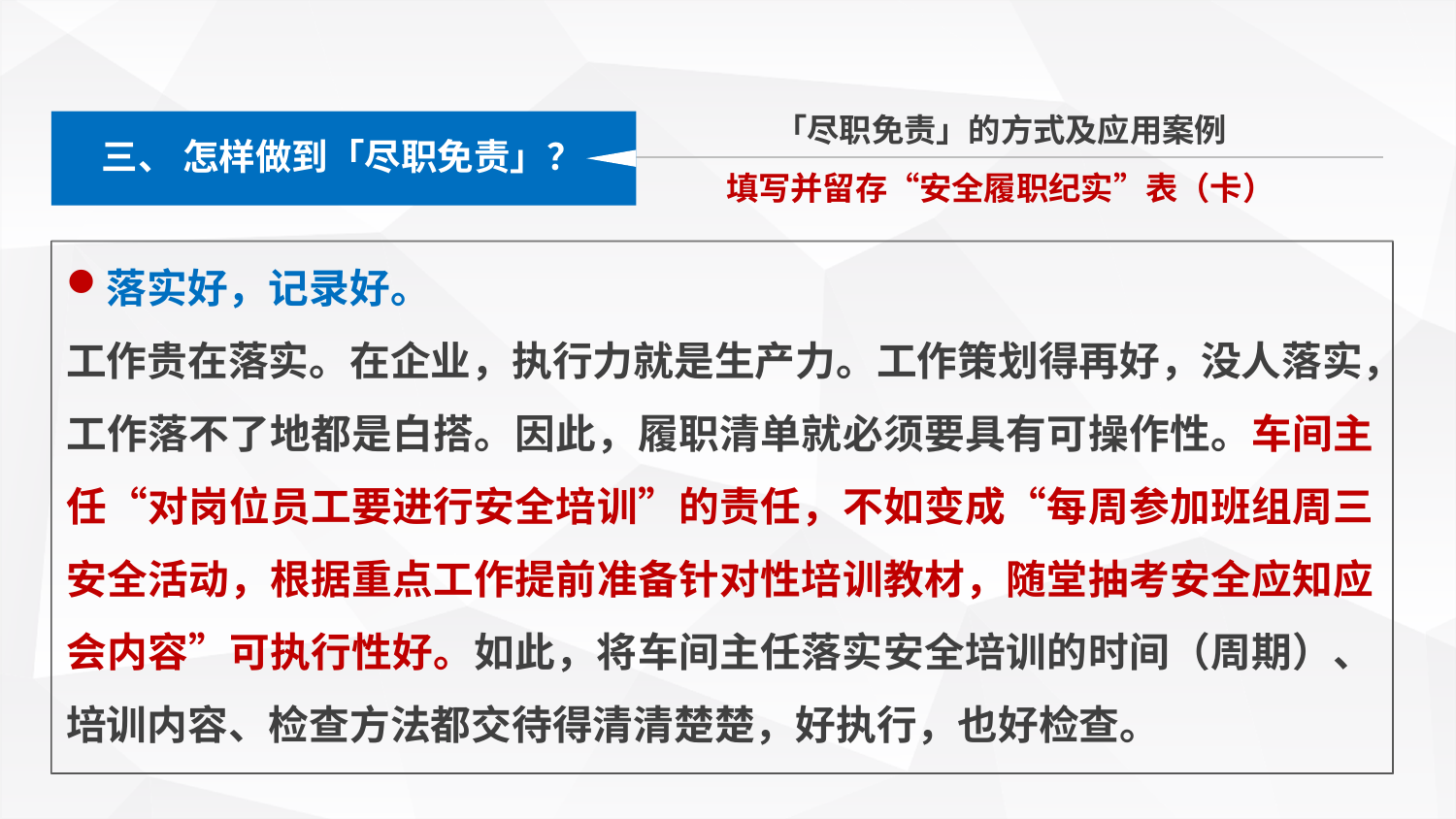

「尽职免责」的方式及应用案例

# 三、 怎样做到「尽职免责」？

填写并留存“安全履职纪实”表（卡）

落实好，记录好。
工作贵在落实。在企业，执行力就是生产力。工作策划得再好，没人落实，工作落不了地都是白搭。因此，履职清单就必须要具有可操作性。车间主任“对岗位员工要进行安全培训”的责任，不如变成“每周参加班组周三安全活动，根据重点工作提前准备针对性培训教材，随堂抽考安全应知应会内容”可执行性好。如此，将车间主任落实安全培训的时间（周期）、培训内容、检查方法都交待得清清楚楚，好执行，也好检查。